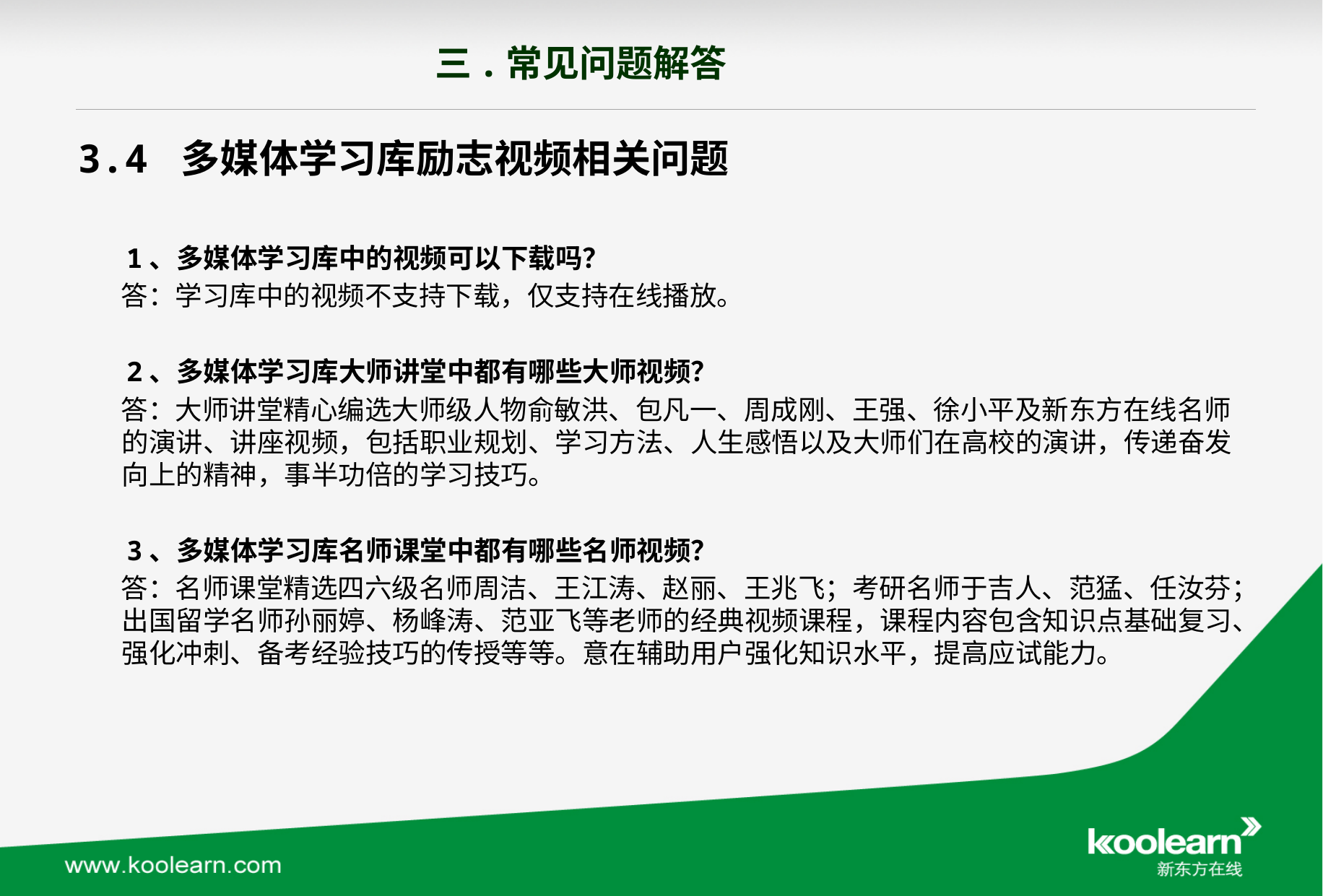

三.常见问题解答
3.4 多媒体学习库励志视频相关问题

   1、多媒体学习库中的视频可以下载吗？
      答：学习库中的视频不支持下载，仅支持在线播放。

   2、多媒体学习库大师讲堂中都有哪些大师视频？
      答：大师讲堂精心编选大师级人物俞敏洪、包凡一、周成刚、王强、徐小平及新东方在线名师的演讲、讲座视频，包括职业规划、学习方法、人生感悟以及大师们在高校的演讲，传递奋发向上的精神，事半功倍的学习技巧。

   3、多媒体学习库名师课堂中都有哪些名师视频？
      答：名师课堂精选四六级名师周洁、王江涛、赵丽、王兆飞；考研名师于吉人、范猛、任汝芬；出国留学名师孙丽婷、杨峰涛、范亚飞等老师的经典视频课程，课程内容包含知识点基础复习、强化冲刺、备考经验技巧的传授等等。意在辅助用户强化知识水平，提高应试能力。